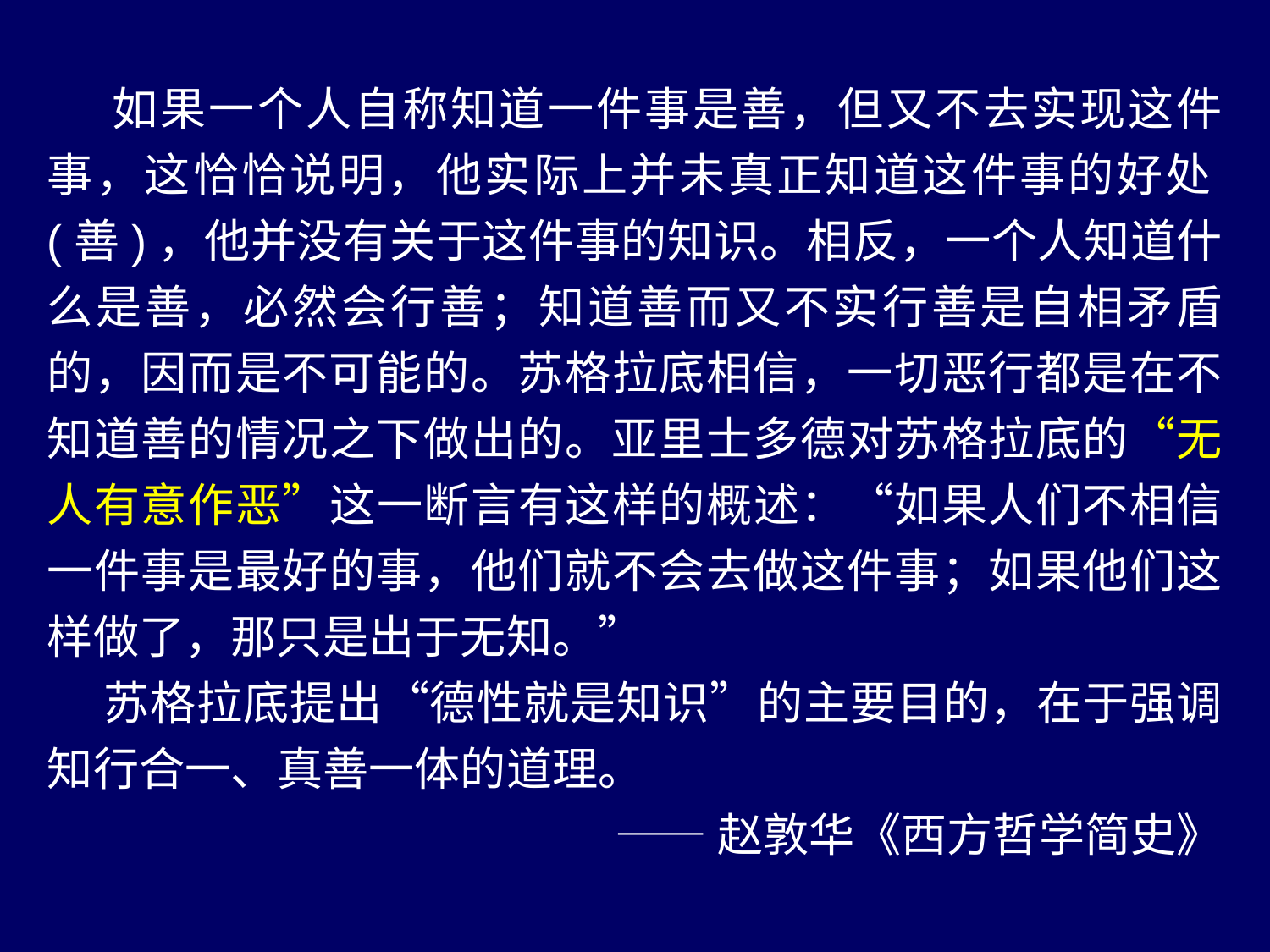

如果一个人自称知道一件事是善，但又不去实现这件事，这恰恰说明，他实际上并未真正知道这件事的好处(善)，他并没有关于这件事的知识。相反，一个人知道什么是善，必然会行善；知道善而又不实行善是自相矛盾的，因而是不可能的。苏格拉底相信，一切恶行都是在不知道善的情况之下做出的。亚里士多德对苏格拉底的“无人有意作恶”这一断言有这样的概述：“如果人们不相信一件事是最好的事，他们就不会去做这件事；如果他们这样做了，那只是出于无知。”
    苏格拉底提出“德性就是知识”的主要目的，在于强调知行合一、真善一体的道理。
——赵敦华《西方哲学简史》